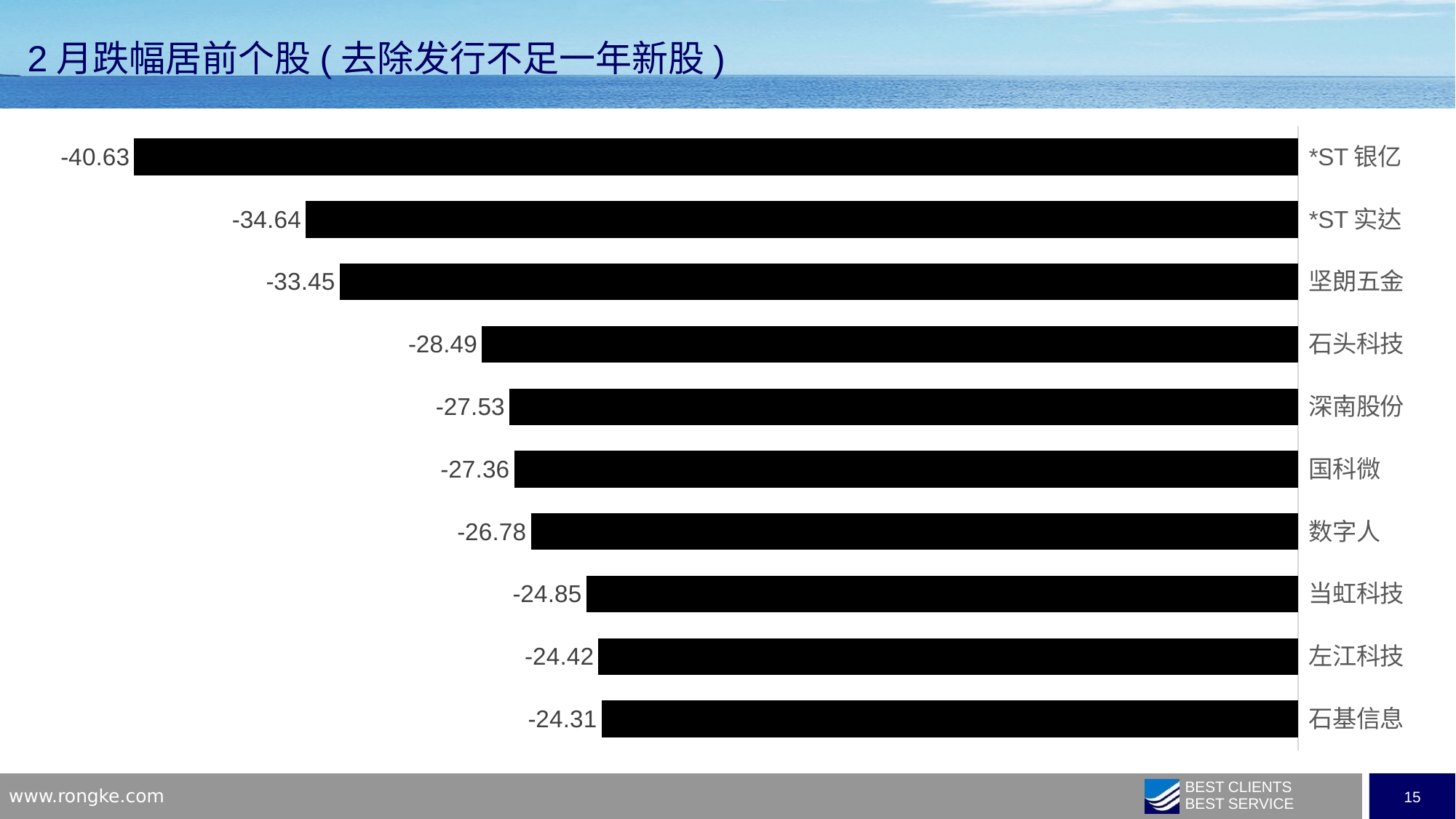

2月跌幅居前个股(去除发行不足一年新股)

### Chart

| Category | 系列 1 |
|---|---|
| 石基信息 | -24.312361681948 |
| 左江科技 | -24.424228466145 |
| 当虹科技 | -24.845360824742 |
| 数字人 | -26.781646599414 |
| 国科微 | -27.363459939007 |
| 深南股份 | -27.52880921895 |
| 石头科技 | -28.494077834179 |
| 坚朗五金 | -33.454705254567 |
| *ST实达 | -34.640522875817 |
| *ST银亿 | -40.625 |